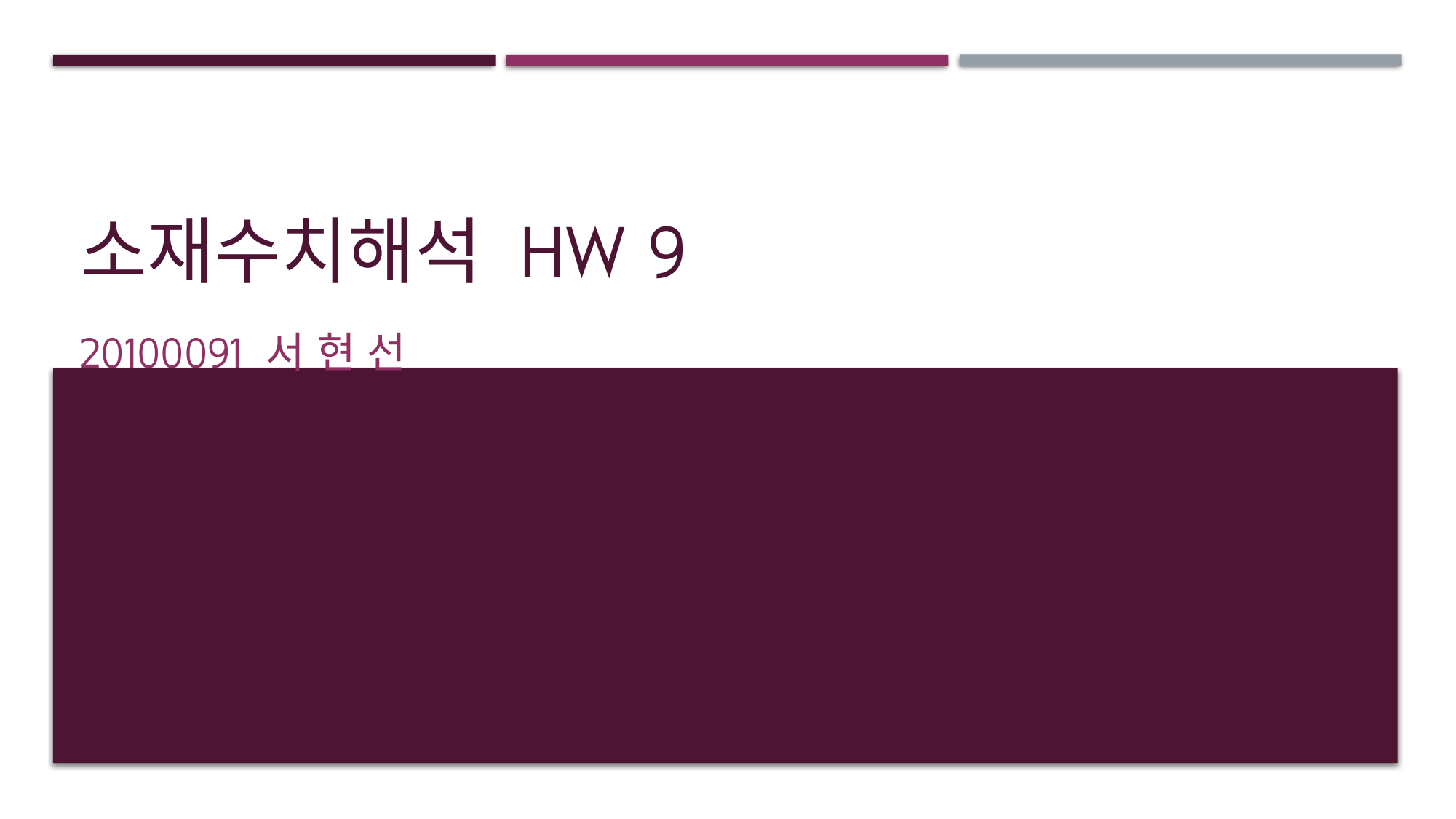

# 소재수치해석 hw 9

20100091 서 현 선